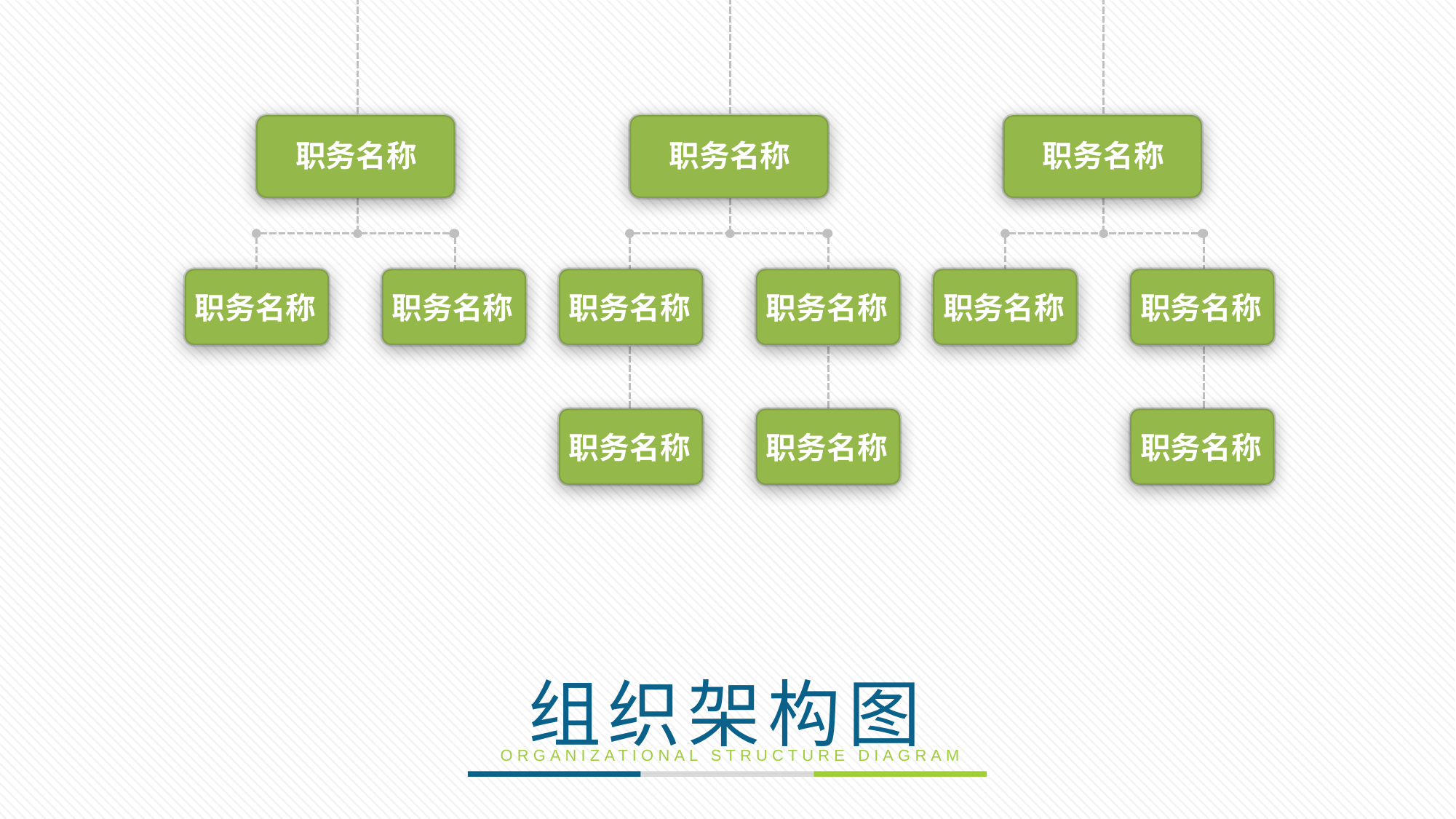

职务名称

职务名称

职务名称

职务名称

职务名称

职务名称

职务名称

职务名称

职务名称

职务名称

职务名称

职务名称
组 织 架 构 图
ORGANIZATIONAL STRUCTURE DIAGRAM